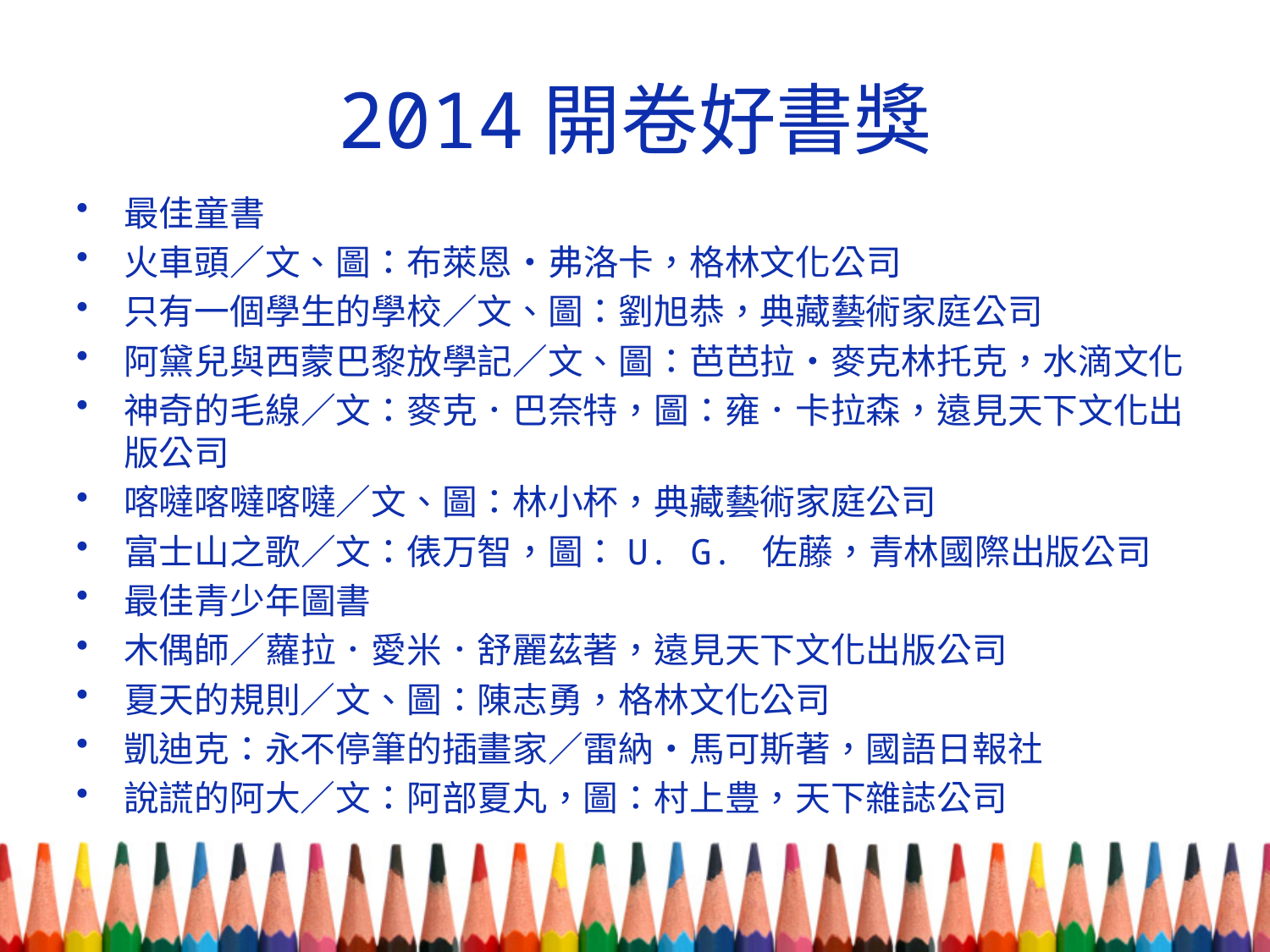

# 2014開卷好書獎
最佳童書
火車頭／文、圖：布萊恩‧弗洛卡，格林文化公司
只有一個學生的學校／文、圖：劉旭恭，典藏藝術家庭公司
阿黛兒與西蒙巴黎放學記／文、圖：芭芭拉‧麥克林托克，水滴文化
神奇的毛線／文：麥克．巴奈特，圖：雍．卡拉森，遠見天下文化出版公司
喀噠喀噠喀噠／文、圖：林小杯，典藏藝術家庭公司
富士山之歌／文：俵万智，圖：U. G. 佐藤，青林國際出版公司
最佳青少年圖書
木偶師／蘿拉．愛米．舒麗茲著，遠見天下文化出版公司
夏天的規則／文、圖：陳志勇，格林文化公司
凱迪克：永不停筆的插畫家／雷納‧馬可斯著，國語日報社
說謊的阿大／文：阿部夏丸，圖：村上豊，天下雜誌公司